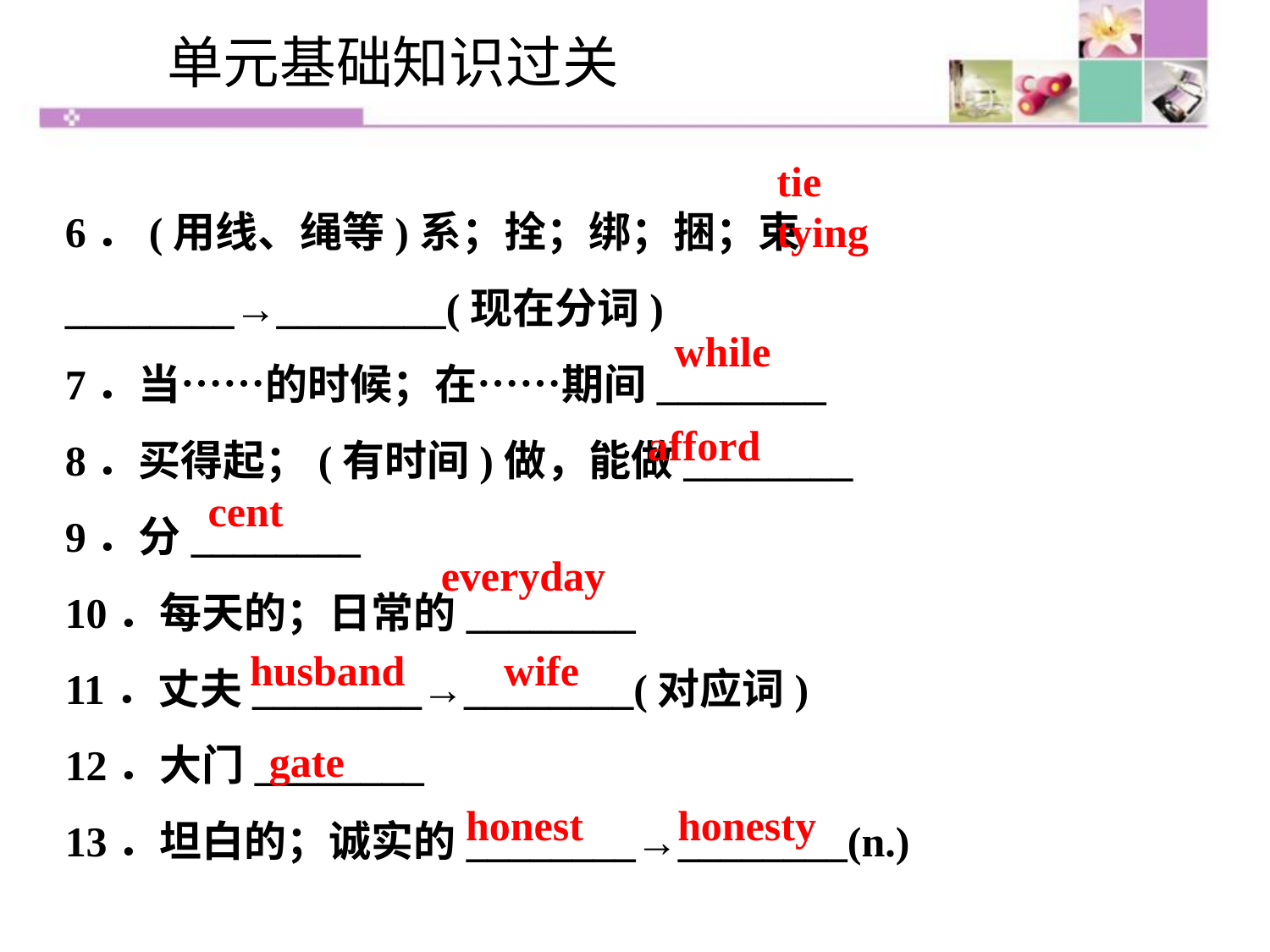

单元基础知识过关
6．(用线、绳等)系；拴；绑；捆；束________→________(现在分词)
7．当……的时候；在……期间________
8．买得起；(有时间)做，能做________
9．分________
10．每天的；日常的________
11．丈夫________→________(对应词)
12．大门________
13．坦白的；诚实的________→________(n.)
tie		  tying
while
afford
cent
everyday
husband        	wife
gate
honest	        honesty